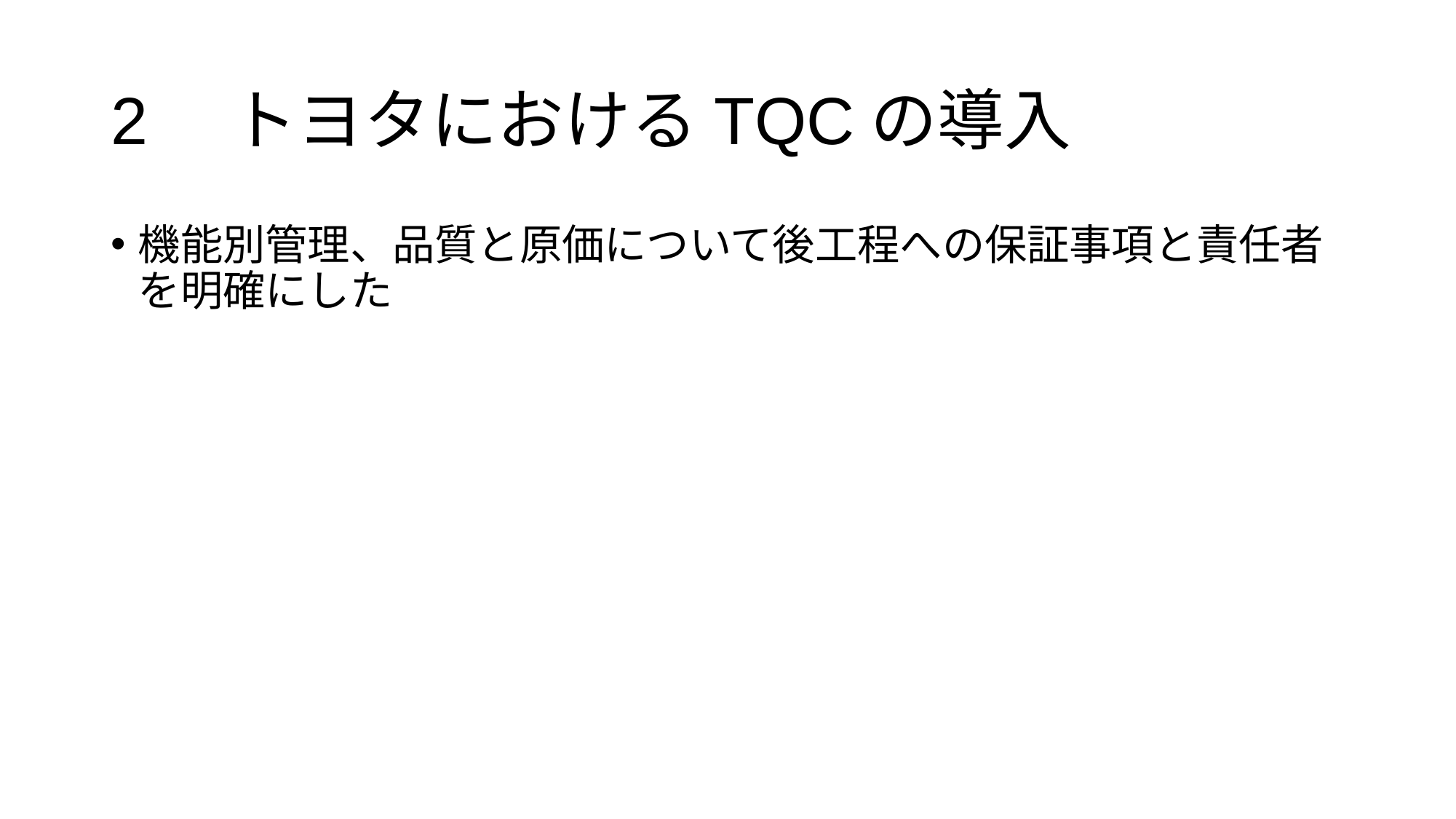

# 2　トヨタにおけるTQCの導入
機能別管理、品質と原価について後工程への保証事項と責任者を明確にした